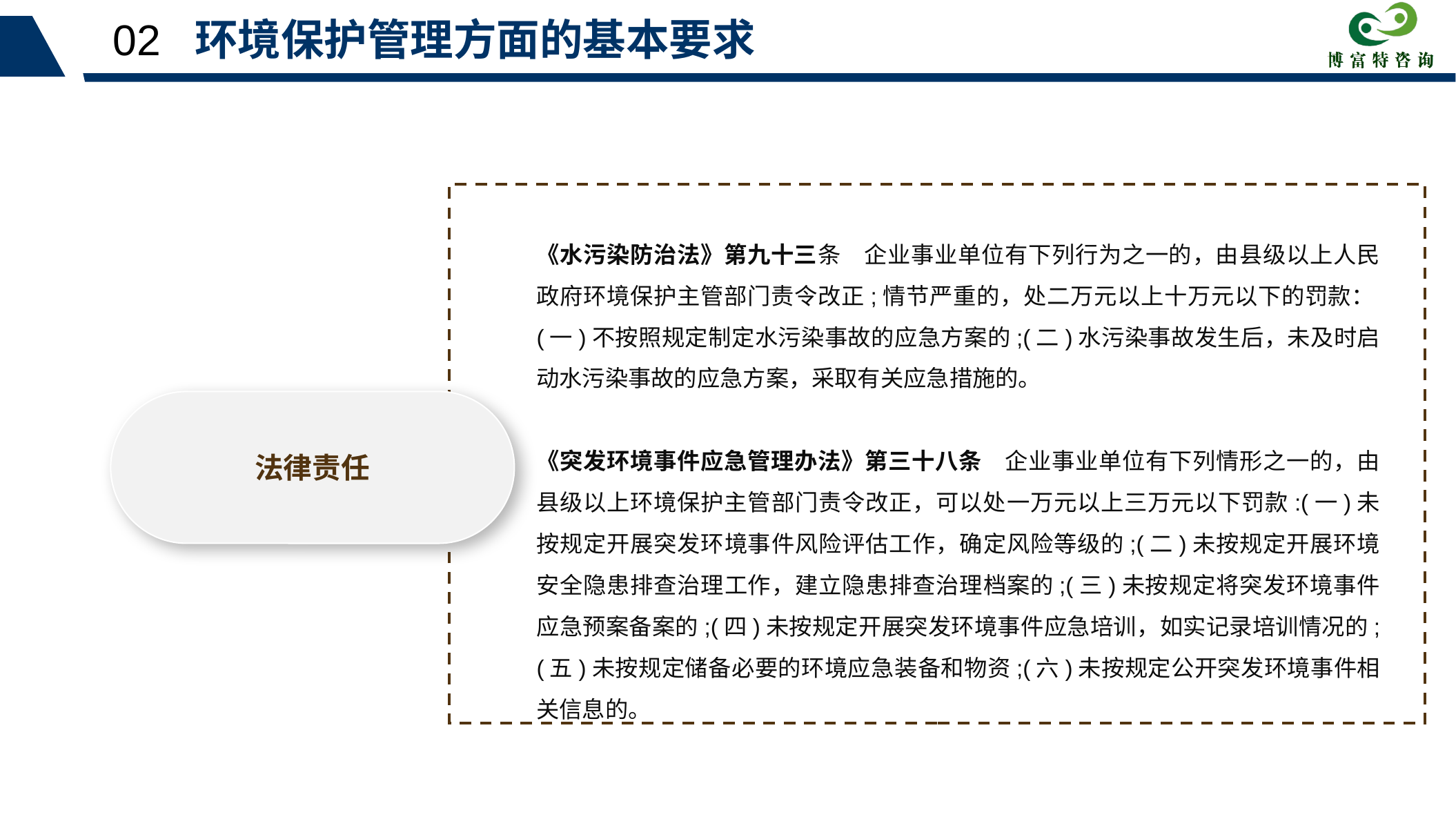

02  环境保护管理方面的基本要求

《水污染防治法》第九十三条    企业事业单位有下列行为之一的，由县级以上人民政府环境保护主管部门责令改正;情节严重的，处二万元以上十万元以下的罚款：(一)不按照规定制定水污染事故的应急方案的;(二)水污染事故发生后，未及时启动水污染事故的应急方案，采取有关应急措施的。

《突发环境事件应急管理办法》第三十八条    企业事业单位有下列情形之一的，由县级以上环境保护主管部门责令改正，可以处一万元以上三万元以下罚款:(一)未按规定开展突发环境事件风险评估工作，确定风险等级的;(二)未按规定开展环境安全隐患排查治理工作，建立隐患排查治理档案的;(三)未按规定将突发环境事件应急预案备案的;(四)未按规定开展突发环境事件应急培训，如实记录培训情况的;(五)未按规定储备必要的环境应急装备和物资;(六)未按规定公开突发环境事件相关信息的。

法律责任